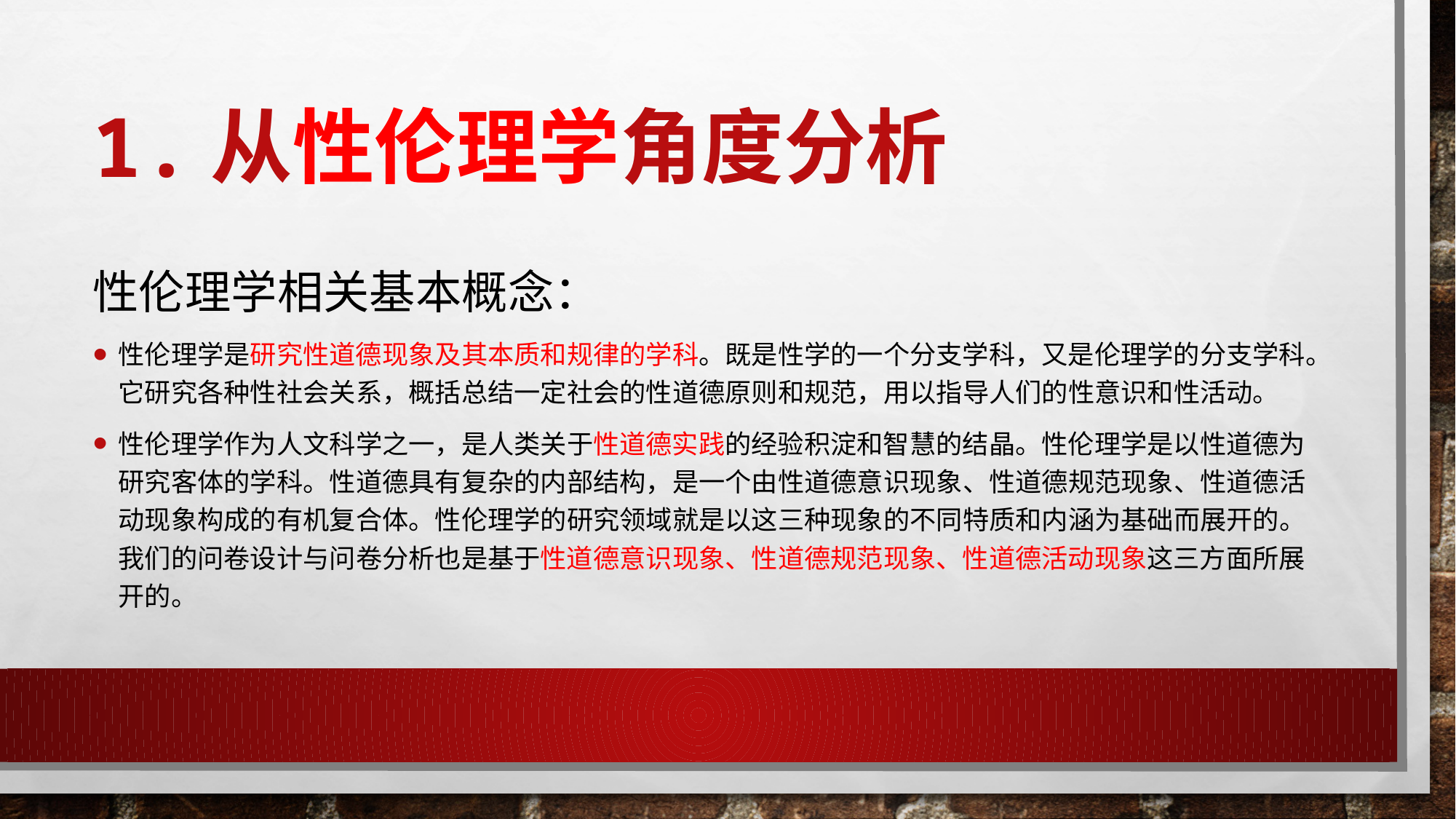

# 1.从性伦理学角度分析
性伦理学相关基本概念：
性伦理学是研究性道德现象及其本质和规律的学科。既是性学的一个分支学科，又是伦理学的分支学科。它研究各种性社会关系，概括总结一定社会的性道德原则和规范，用以指导人们的性意识和性活动。
性伦理学作为人文科学之一，是人类关于性道德实践的经验积淀和智慧的结晶。性伦理学是以性道德为研究客体的学科。性道德具有复杂的内部结构，是一个由性道德意识现象、性道德规范现象、性道德活动现象构成的有机复合体。性伦理学的研究领域就是以这三种现象的不同特质和内涵为基础而展开的。我们的问卷设计与问卷分析也是基于性道德意识现象、性道德规范现象、性道德活动现象这三方面所展开的。